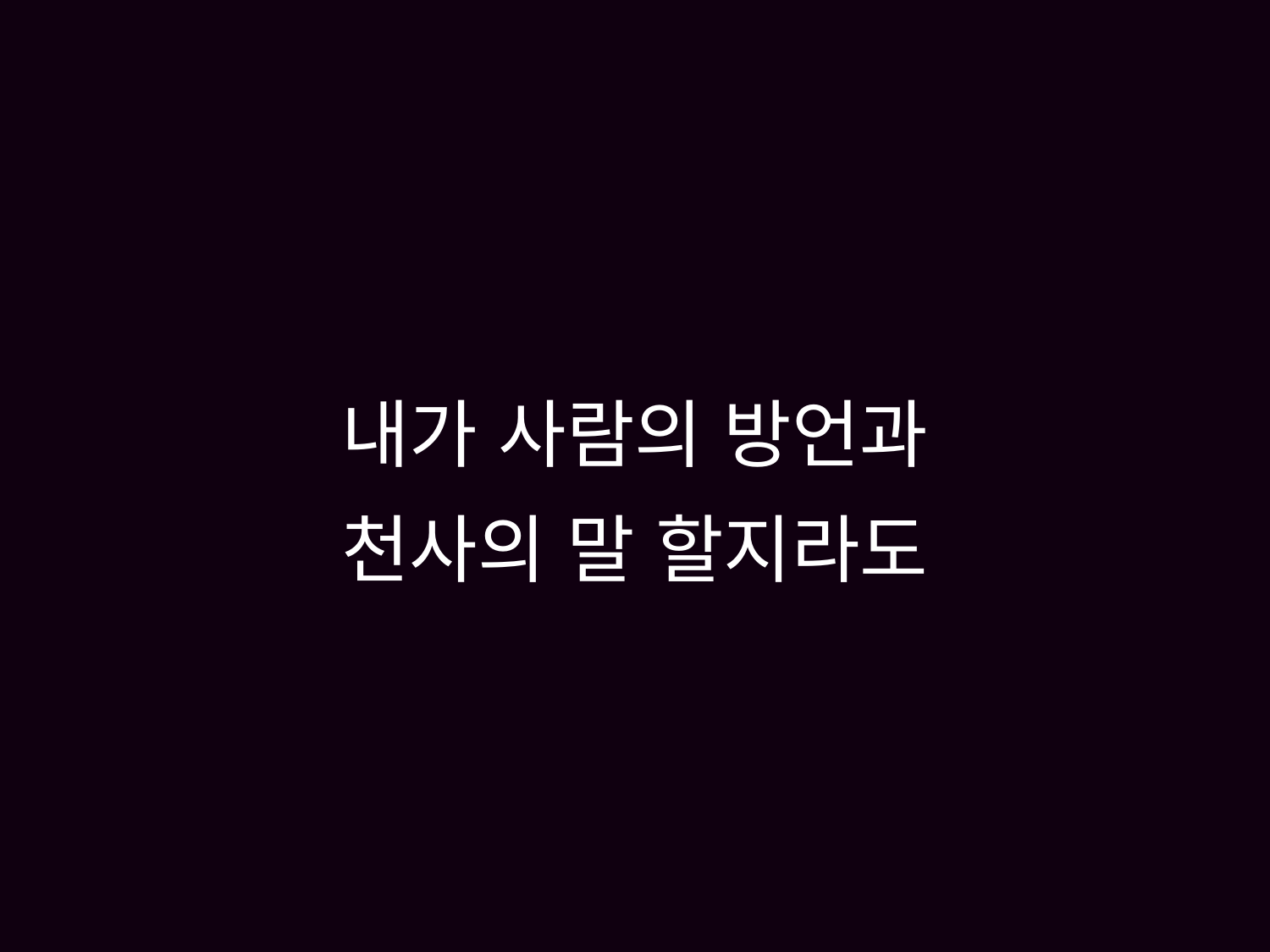

# 내가 사람의 방언과 천사의 말 할지라도